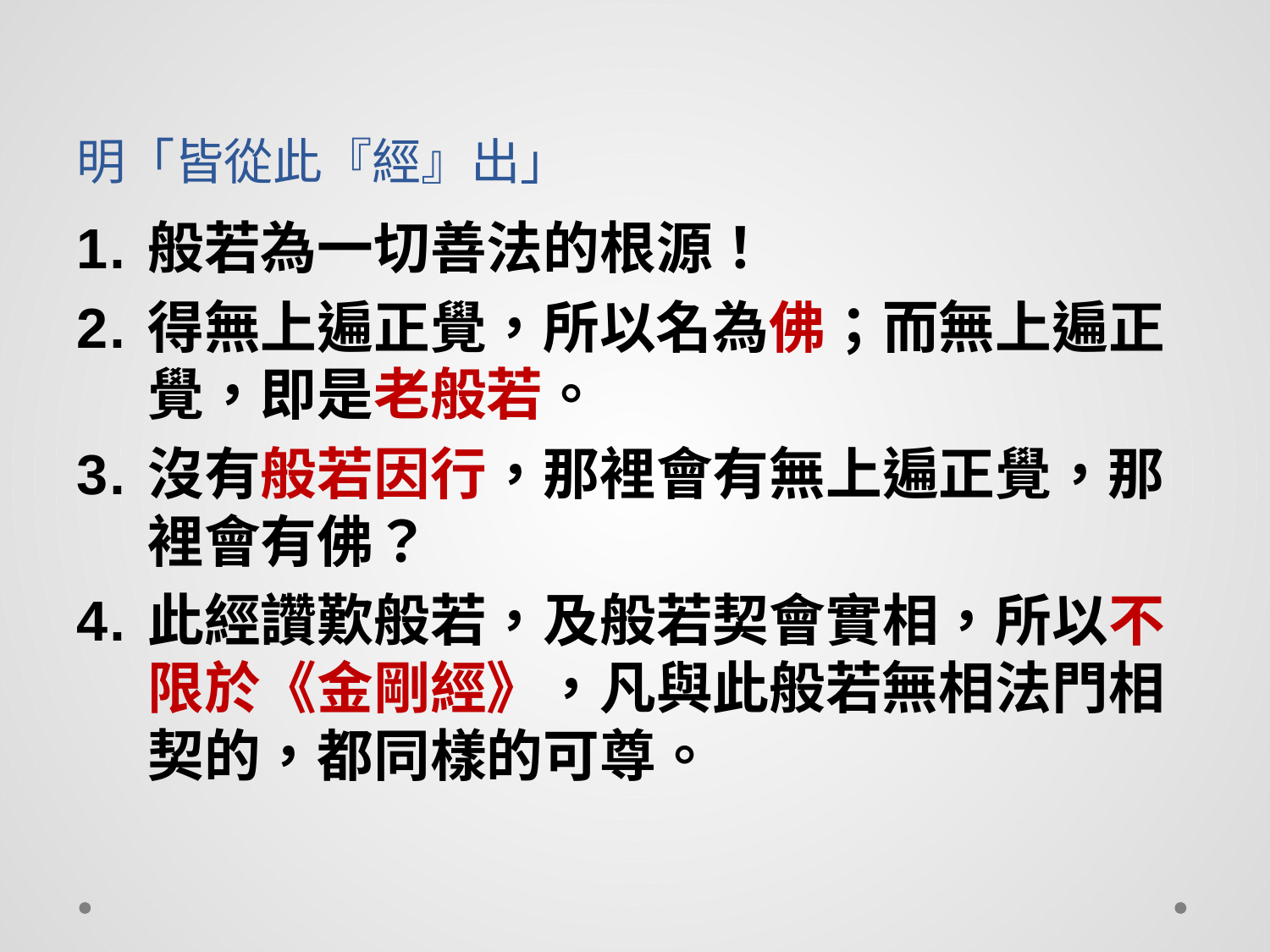

# 明「皆從此『經』出」
般若為一切善法的根源！
得無上遍正覺，所以名為佛；而無上遍正覺，即是老般若。
沒有般若因行，那裡會有無上遍正覺，那裡會有佛？
此經讚歎般若，及般若契會實相，所以不限於《金剛經》，凡與此般若無相法門相契的，都同樣的可尊。